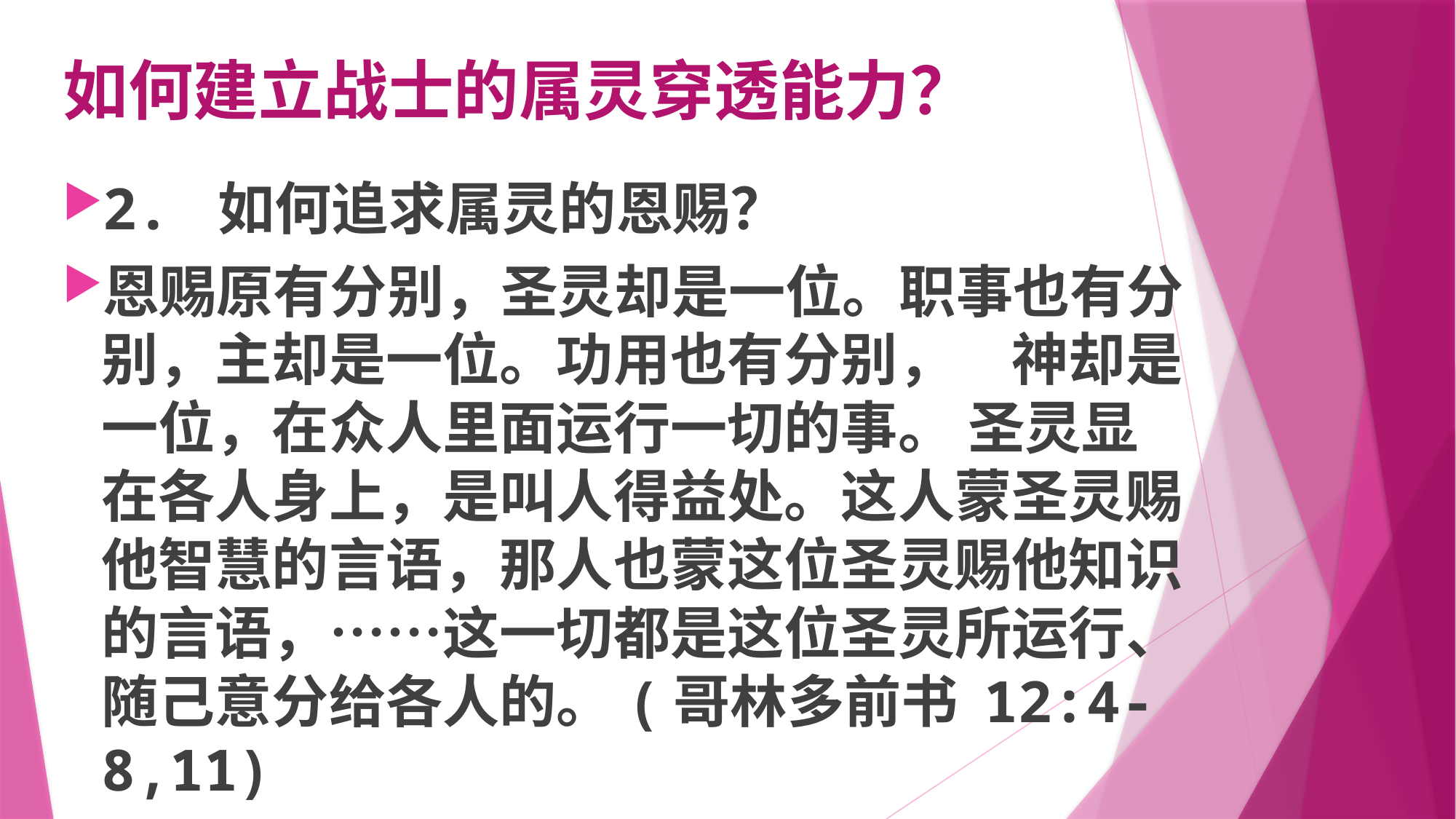

# 如何建立战士的属灵穿透能力？
2. 如何追求属灵的恩赐？
恩赐原有分别，圣灵却是一位。职事也有分别，主却是一位。功用也有分别，　神却是一位，在众人里面运行一切的事。 圣灵显在各人身上，是叫人得益处。这人蒙圣灵赐他智慧的言语，那人也蒙这位圣灵赐他知识的言语，……这一切都是这位圣灵所运行、随己意分给各人的。(哥林多前书 12:4-8,11)